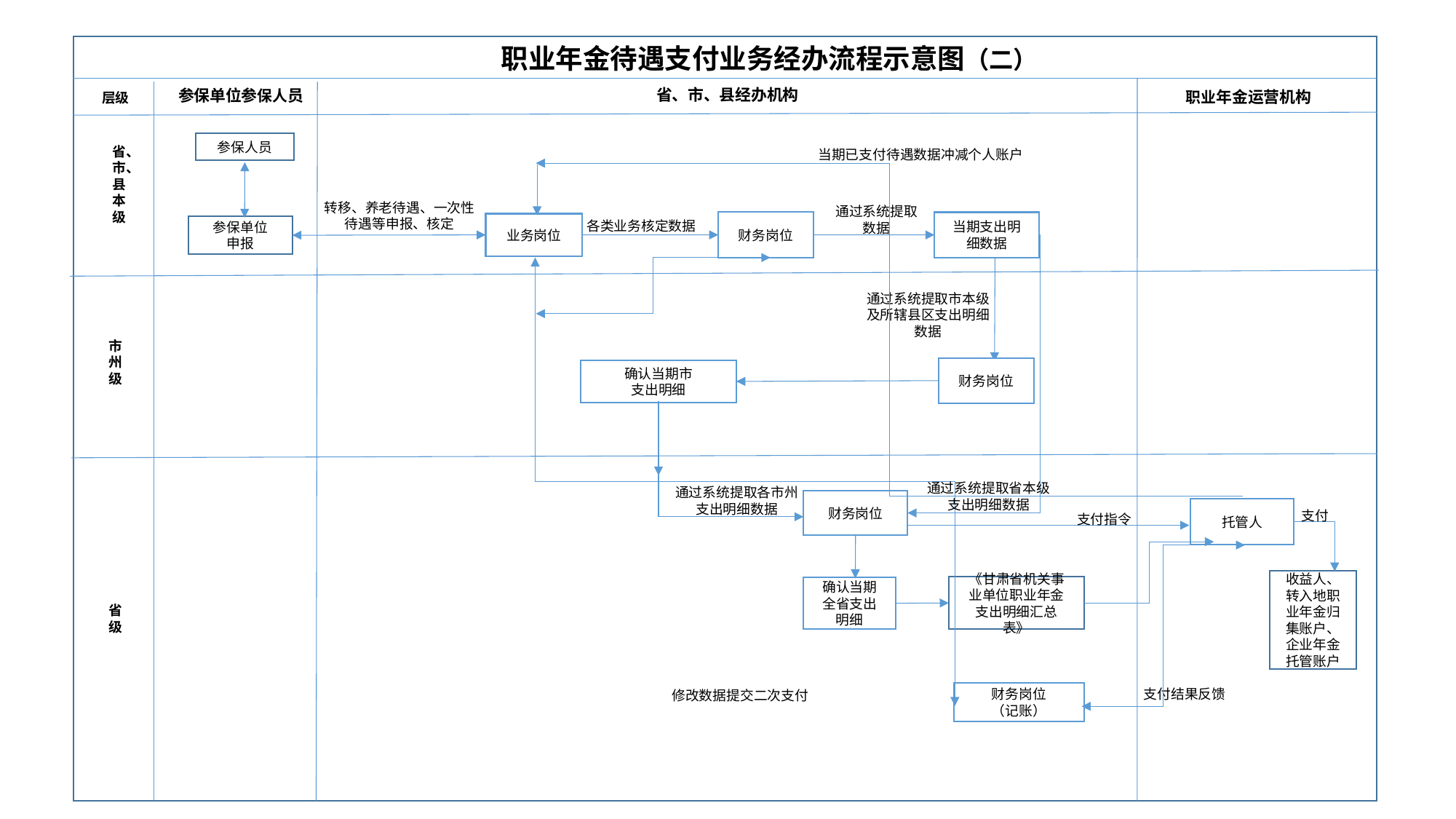

职业年金待遇支付业务经办流程示意图（二）

省、市、县经办机构
参保单位参保人员
职业年金运营机构
层级
参保人员
省、
市、县
本
级
当期已支付待遇数据冲减个人账户
转移、养老待遇、一次性待遇等申报、核定
通过系统提取数据
各类业务核定数据
财务岗位
当期支出明细数据
业务岗位
参保单位
申报
通过系统提取市本级及所辖县区支出明细数据
市
州
级
财务岗位

确认当期市
支出明细

通过系统提取省本级支出明细数据
通过系统提取各市州支出明细数据
财务岗位
托管人
支付
支付指令
收益人、转入地职业年金归集账户、企业年金托管账户

《甘肃省机关事业单位职业年金支出明细汇总表》

确认当期全省支出明细
省级
支付结果反馈
修改数据提交二次支付
财务岗位
（记账）